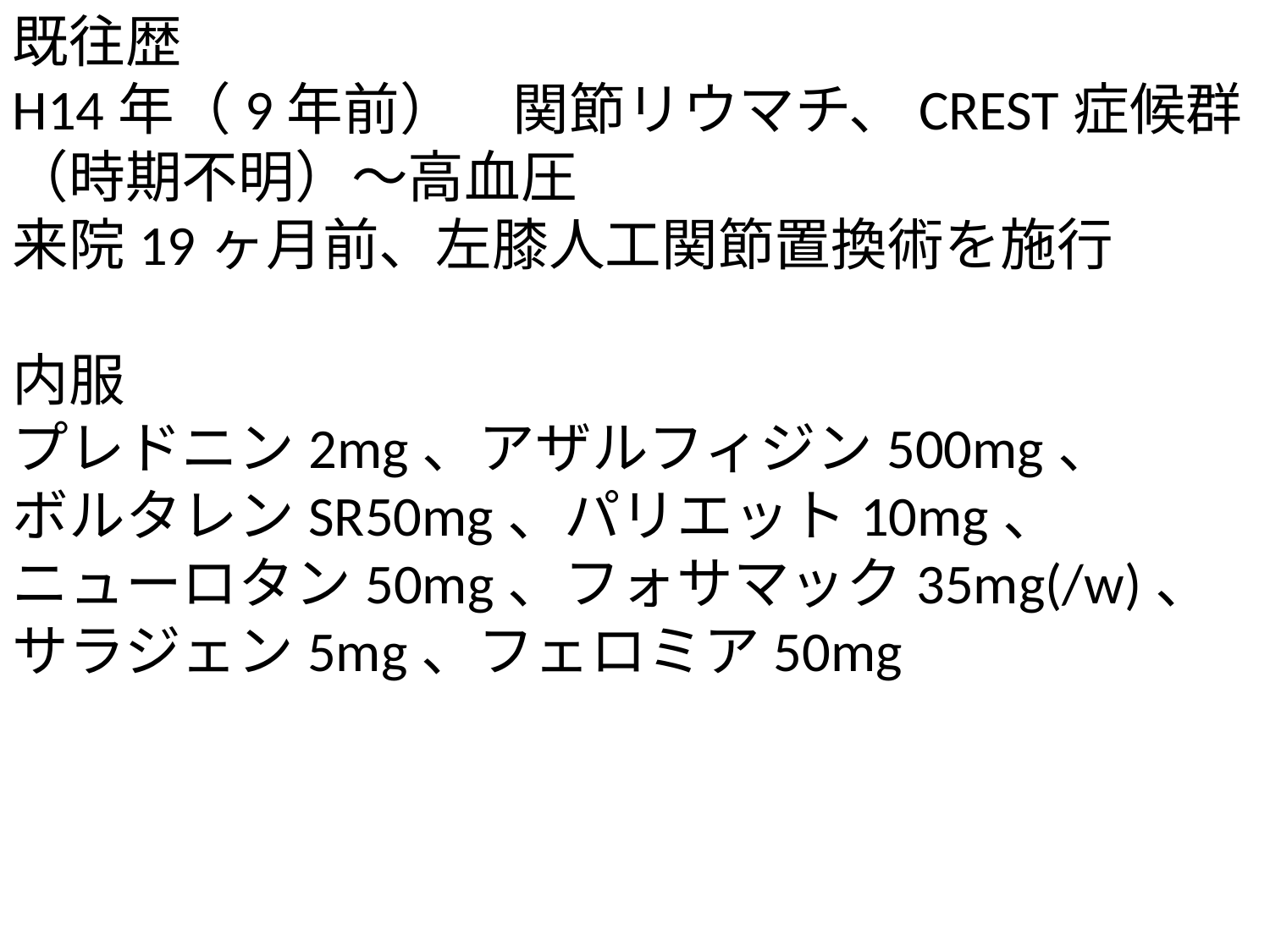

既往歴
H14年（9年前）　関節リウマチ、CREST症候群
（時期不明）～高血圧
来院19ヶ月前、左膝人工関節置換術を施行

内服
プレドニン2mg、アザルフィジン500mg、
ボルタレンSR50mg、パリエット10mg、
ニューロタン50mg、フォサマック35mg(/w)、
サラジェン5mg、フェロミア50mg